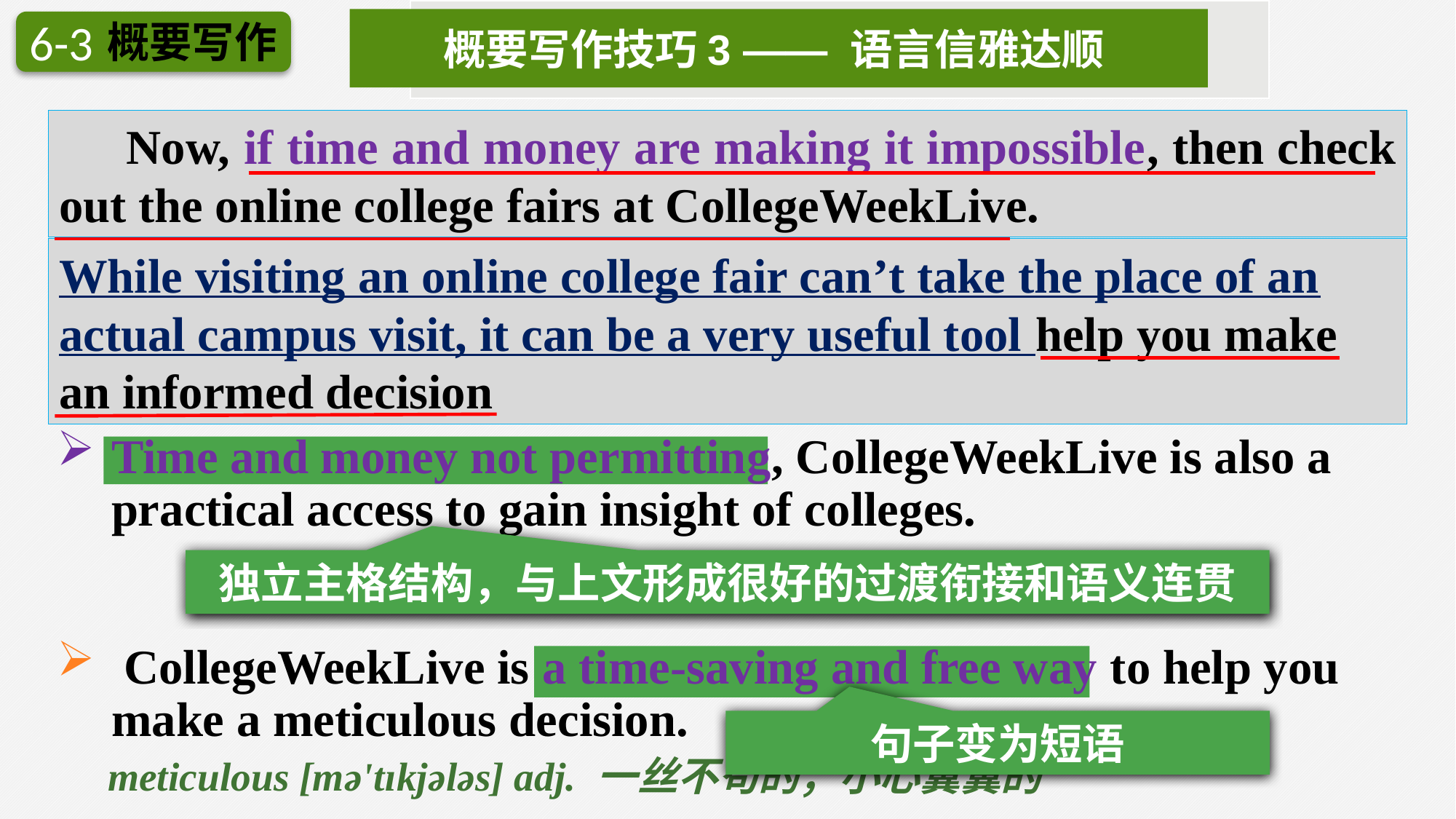

概要写作技巧3 —— 语言信雅达顺
概要写作
6-3
     Now, if time and money are making it impossible, then check out the online college fairs at CollegeWeekLive.
While visiting an online college fair can’t take the place of an actual campus visit, it can be a very useful tool help you make an informed decision
Time and money not permitting, CollegeWeekLive is also a practical access to gain insight of colleges.

 CollegeWeekLive is a time-saving and free way to help you make a meticulous decision.
     meticulous [mə'tɪkjələs] adj. 一丝不苟的；小心翼翼的

独立主格结构，与上文形成很好的过渡衔接和语义连贯

句子变为短语